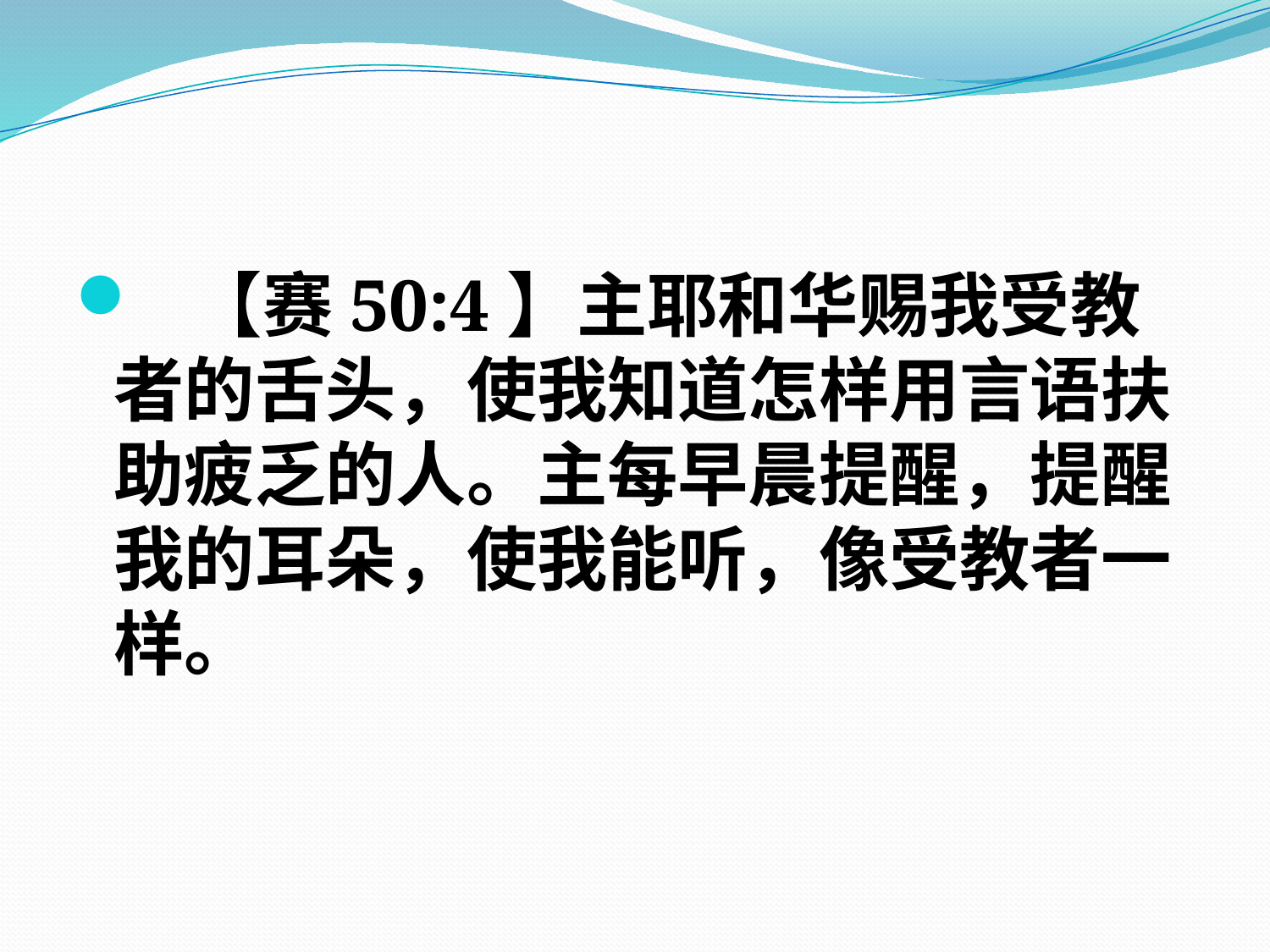

【赛50:4】主耶和华赐我受教者的舌头，使我知道怎样用言语扶助疲乏的人。主每早晨提醒，提醒我的耳朵，使我能听，像受教者一样。